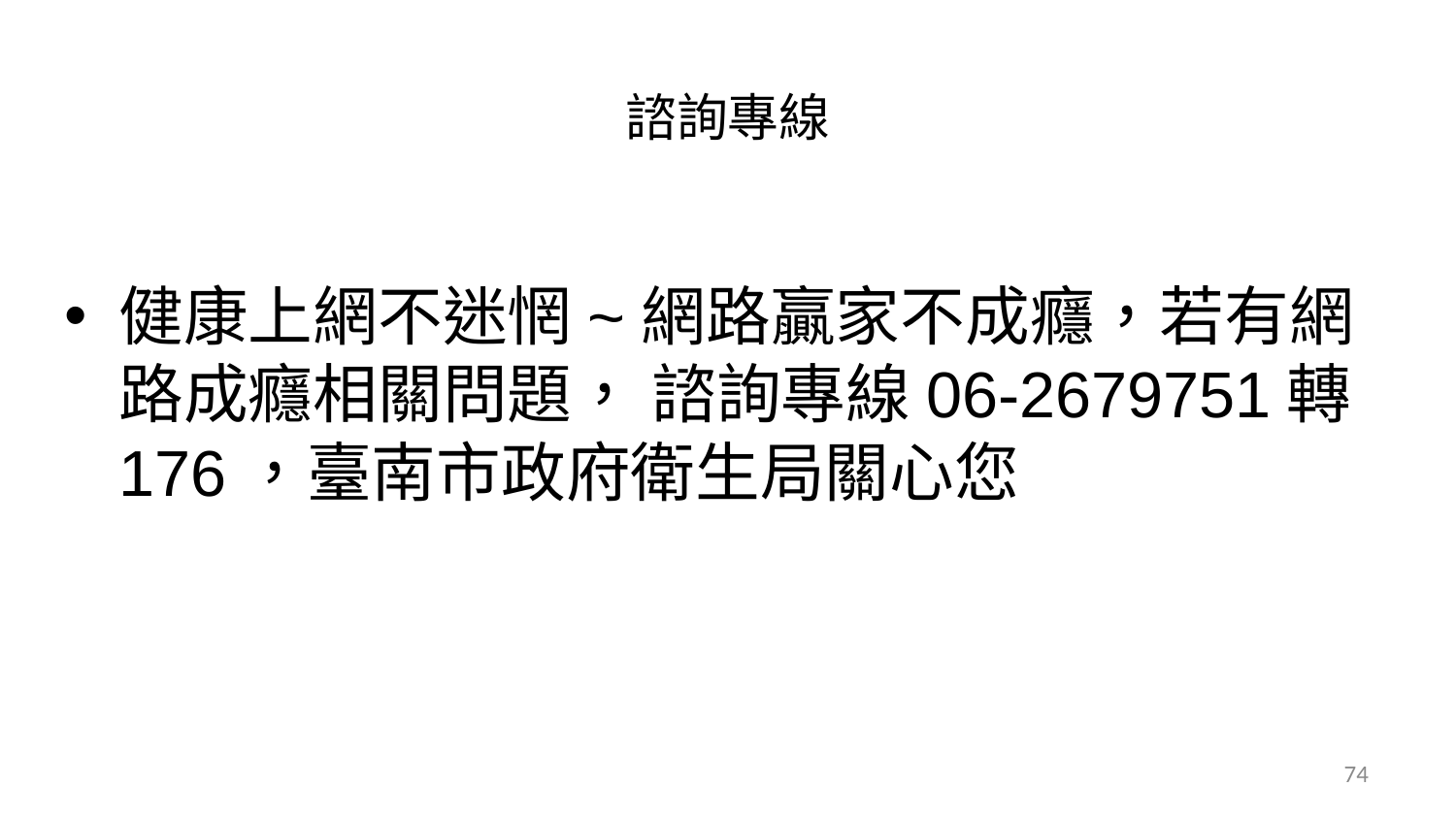

# 諮詢專線

健康上網不迷惘~網路贏家不成癮，若有網路成癮相關問題， 諮詢專線06-2679751轉176，臺南市政府衛生局關心您
74